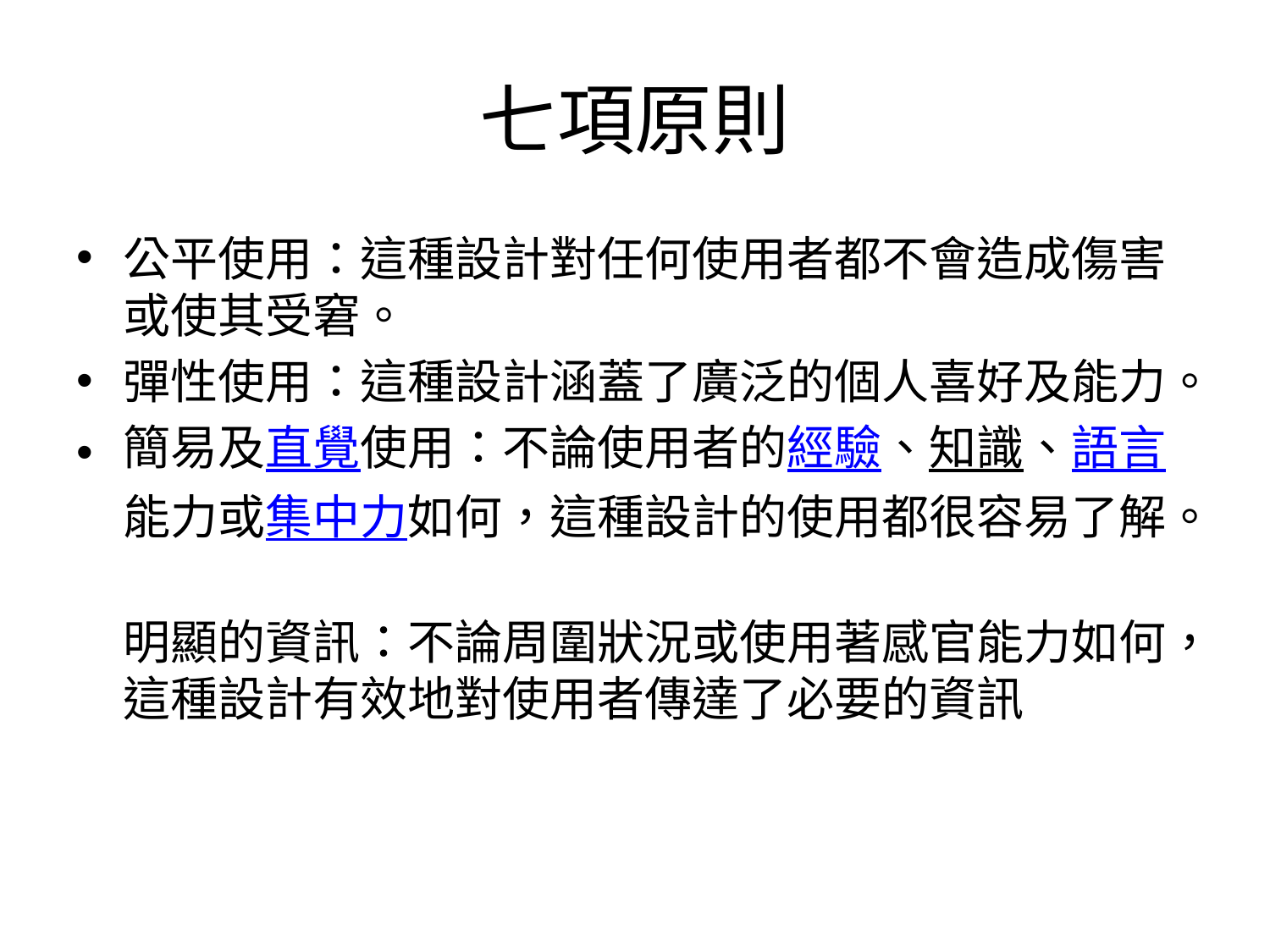

# 七項原則
公平使用：這種設計對任何使用者都不會造成傷害或使其受窘。
彈性使用：這種設計涵蓋了廣泛的個人喜好及能力。
簡易及直覺使用：不論使用者的經驗、知識、語言能力或集中力如何，這種設計的使用都很容易了解。
明顯的資訊：不論周圍狀況或使用著感官能力如何，這種設計有效地對使用者傳達了必要的資訊